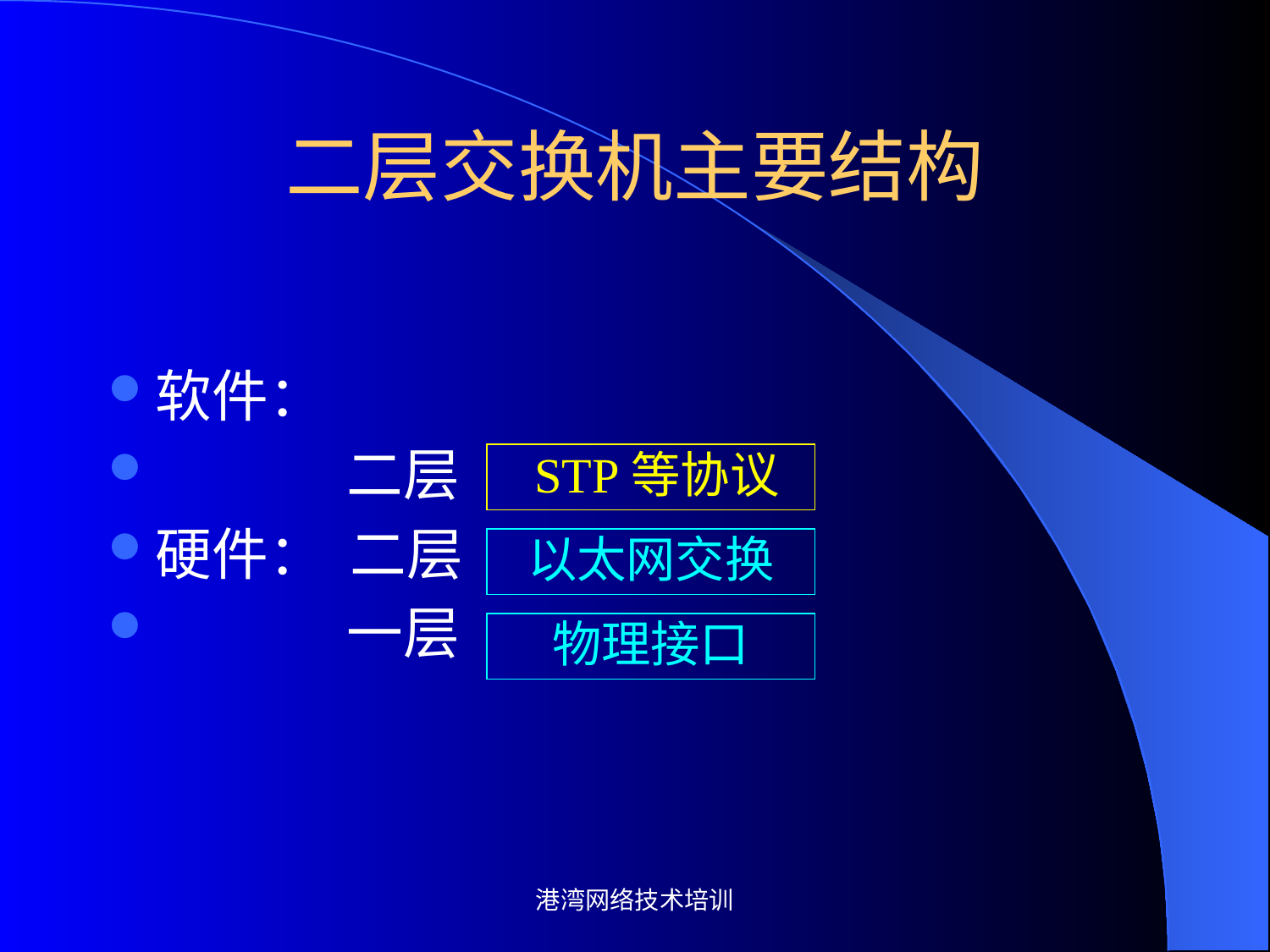

# 二层交换机主要结构

软件：
              二层
硬件：  二层
              一层
 STP等协议
以太网交换
物理接口

港湾网络技术培训
25